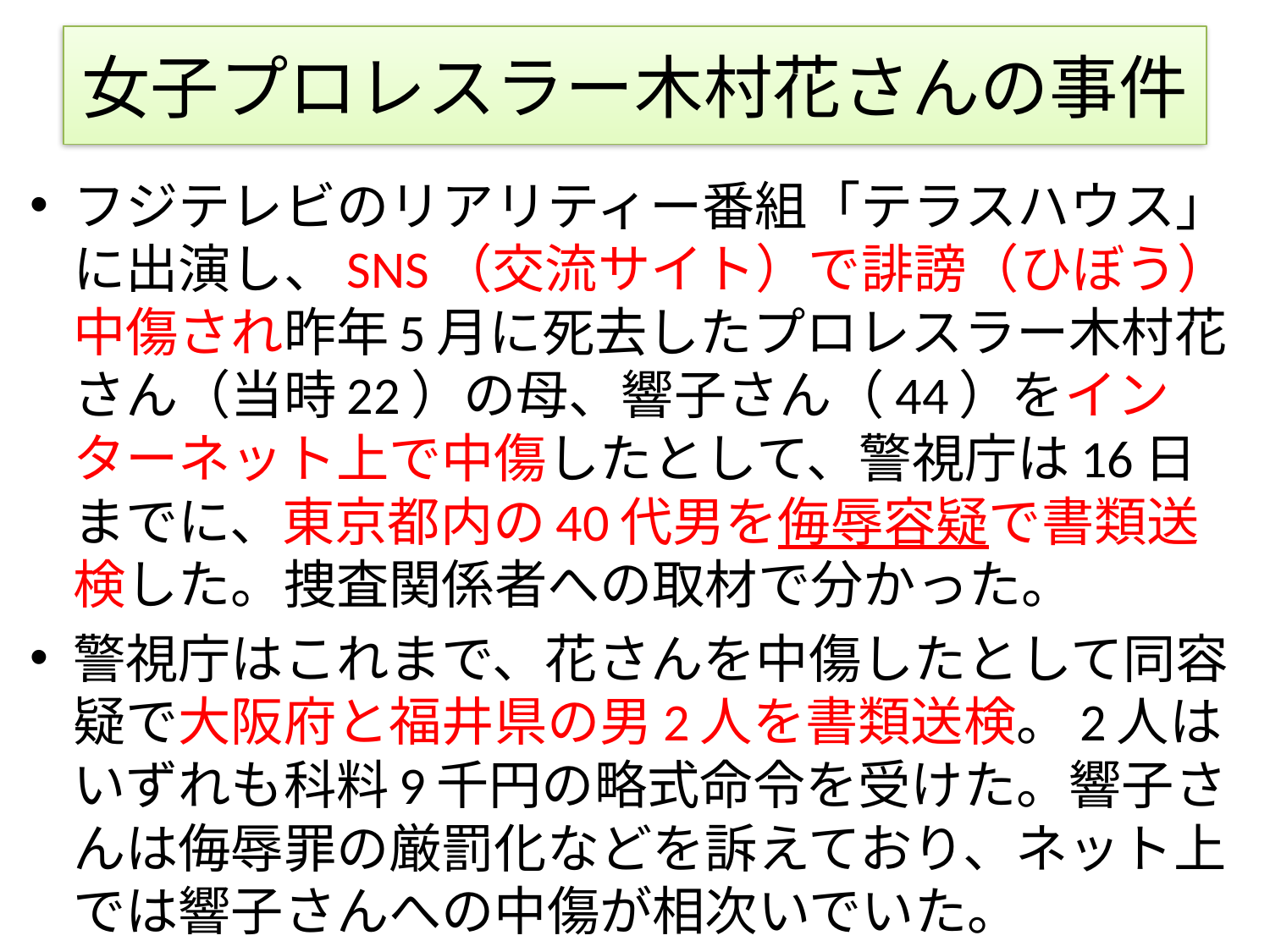

# 女子プロレスラー木村花さんの事件
フジテレビのリアリティー番組「テラスハウス」に出演し、SNS（交流サイト）で誹謗（ひぼう）中傷され昨年5月に死去したプロレスラー木村花さん（当時22）の母、響子さん（44）をインターネット上で中傷したとして、警視庁は16日までに、東京都内の40代男を侮辱容疑で書類送検した。捜査関係者への取材で分かった。
警視庁はこれまで、花さんを中傷したとして同容疑で大阪府と福井県の男2人を書類送検。2人はいずれも科料9千円の略式命令を受けた。響子さんは侮辱罪の厳罰化などを訴えており、ネット上では響子さんへの中傷が相次いでいた。